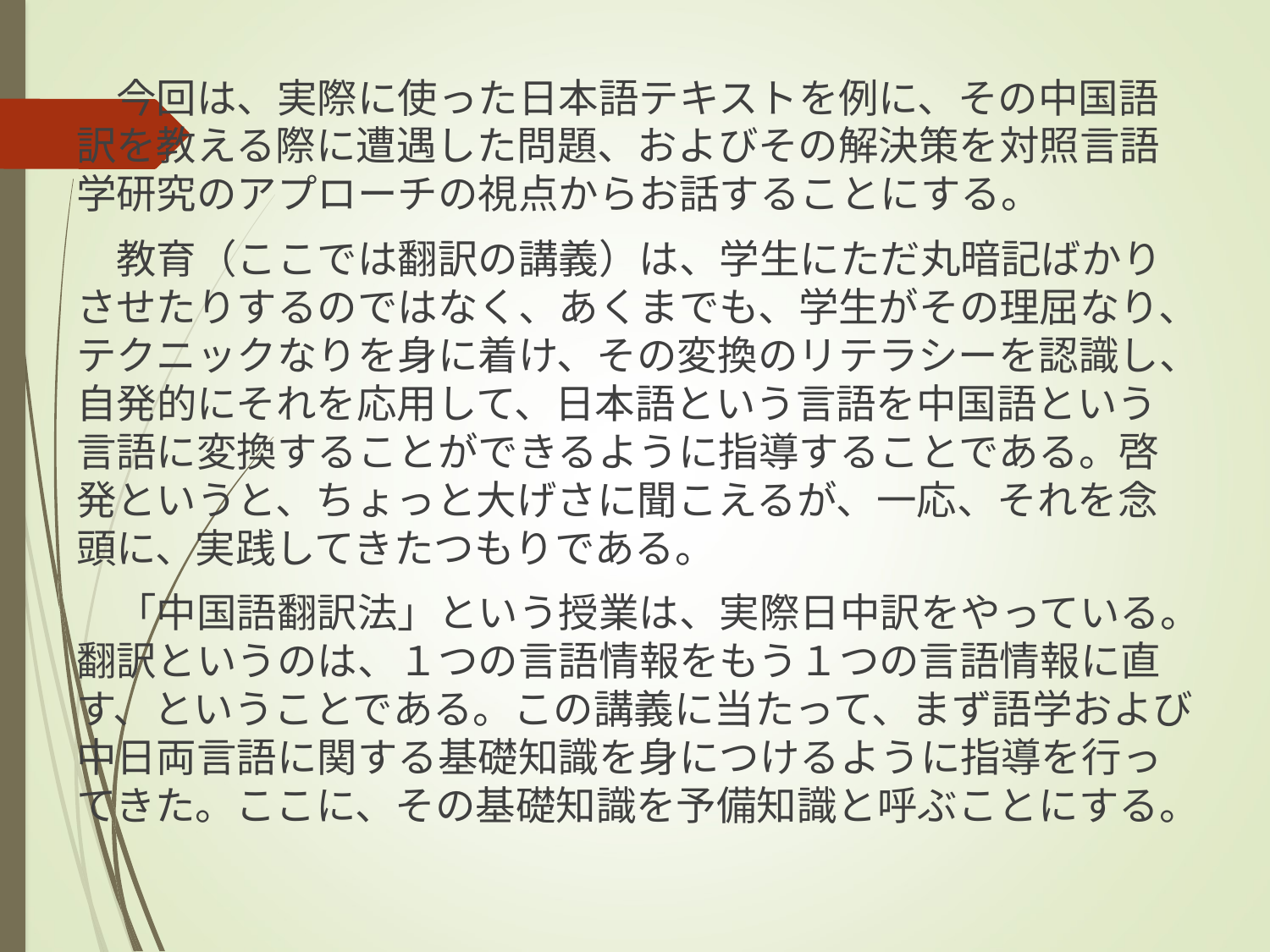

今回は、実際に使った日本語テキストを例に、その中国語訳を教える際に遭遇した問題、およびその解決策を対照言語学研究のアプローチの視点からお話することにする。
　教育（ここでは翻訳の講義）は、学生にただ丸暗記ばかりさせたりするのではなく、あくまでも、学生がその理屈なり、テクニックなりを身に着け、その変換のリテラシーを認識し、自発的にそれを応用して、日本語という言語を中国語という言語に変換することができるように指導することである。啓発というと、ちょっと大げさに聞こえるが、一応、それを念頭に、実践してきたつもりである。
　「中国語翻訳法」という授業は、実際日中訳をやっている。翻訳というのは、１つの言語情報をもう１つの言語情報に直す、ということである。この講義に当たって、まず語学および中日両言語に関する基礎知識を身につけるように指導を行ってきた。ここに、その基礎知識を予備知識と呼ぶことにする。